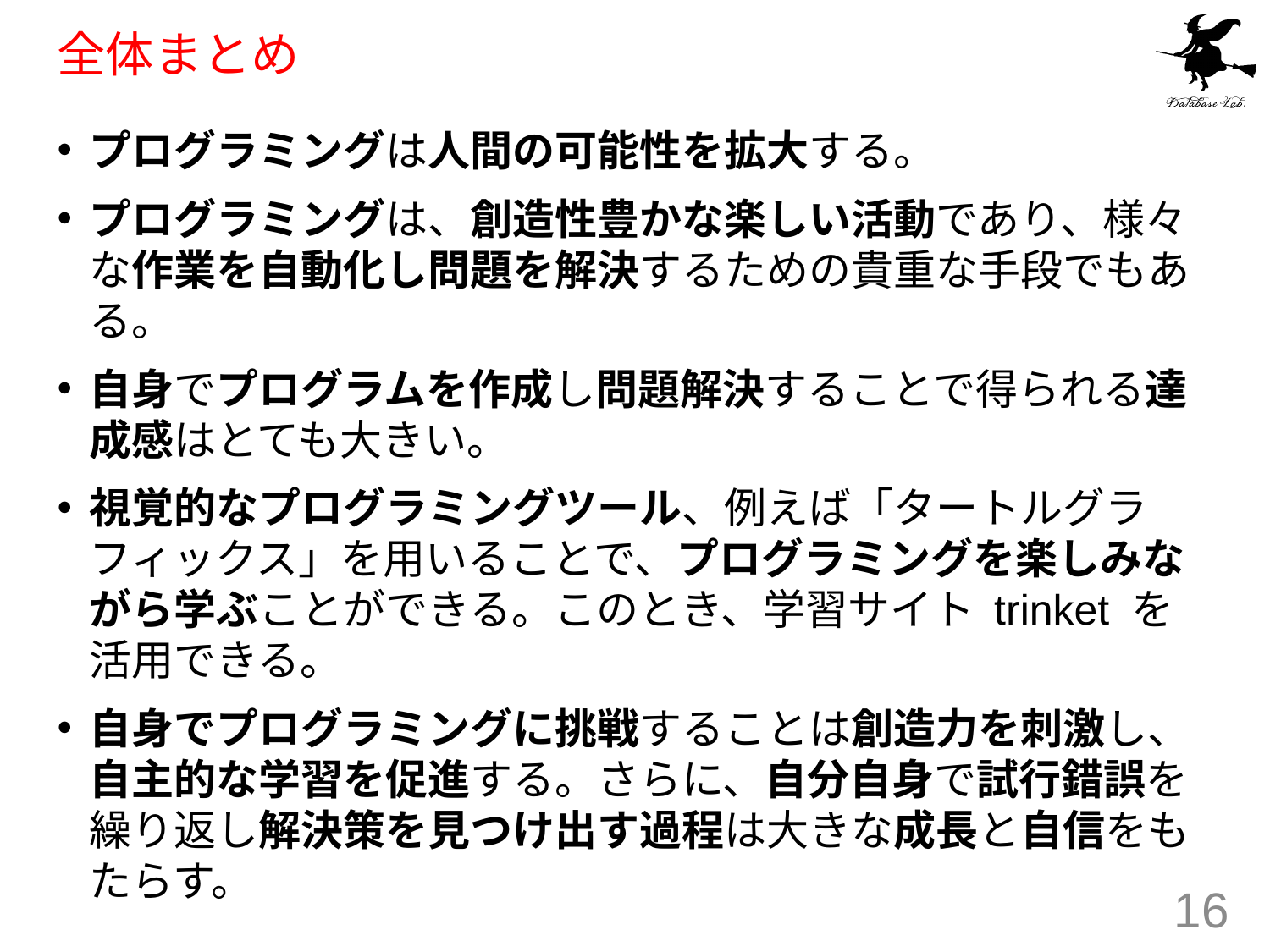

# 全体まとめ
プログラミングは人間の可能性を拡大する。
プログラミングは、創造性豊かな楽しい活動であり、様々な作業を自動化し問題を解決するための貴重な手段でもある。
自身でプログラムを作成し問題解決することで得られる達成感はとても大きい。
視覚的なプログラミングツール、例えば「タートルグラフィックス」を用いることで、プログラミングを楽しみながら学ぶことができる。このとき、学習サイト trinket を活用できる。
自身でプログラミングに挑戦することは創造力を刺激し、自主的な学習を促進する。さらに、自分自身で試行錯誤を繰り返し解決策を見つけ出す過程は大きな成長と自信をもたらす。
16